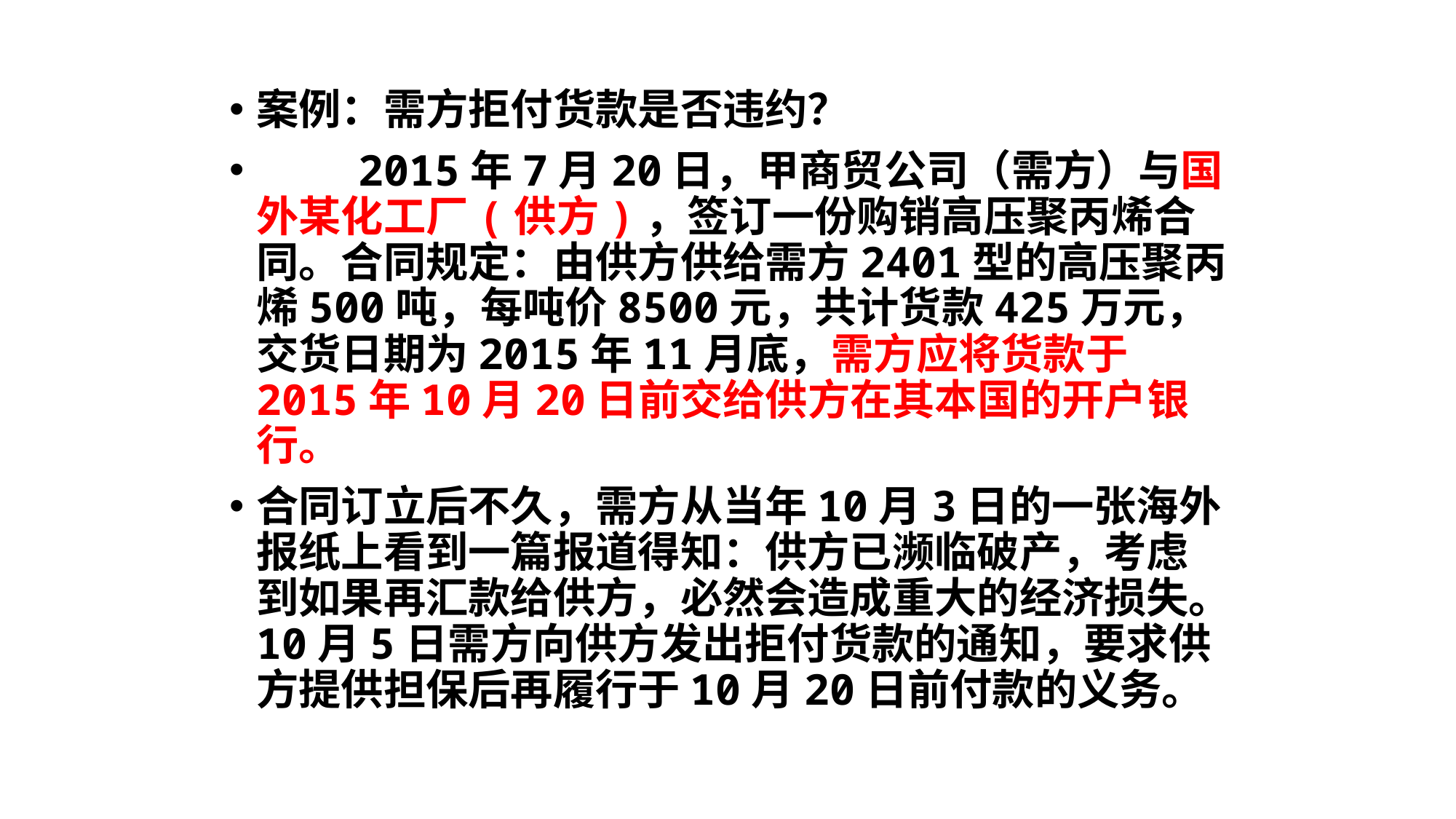

案例：需方拒付货款是否违约？
    2015年7月20日，甲商贸公司（需方）与国外某化工厂(供方)，签订一份购销高压聚丙烯合同。合同规定：由供方供给需方2401型的高压聚丙烯500吨，每吨价8500元，共计货款425万元，交货日期为2015年11月底，需方应将货款于2015年10月20日前交给供方在其本国的开户银行。
合同订立后不久，需方从当年10月3日的一张海外报纸上看到一篇报道得知：供方已濒临破产，考虑到如果再汇款给供方，必然会造成重大的经济损失。10月5日需方向供方发出拒付货款的通知，要求供方提供担保后再履行于10月20日前付款的义务。